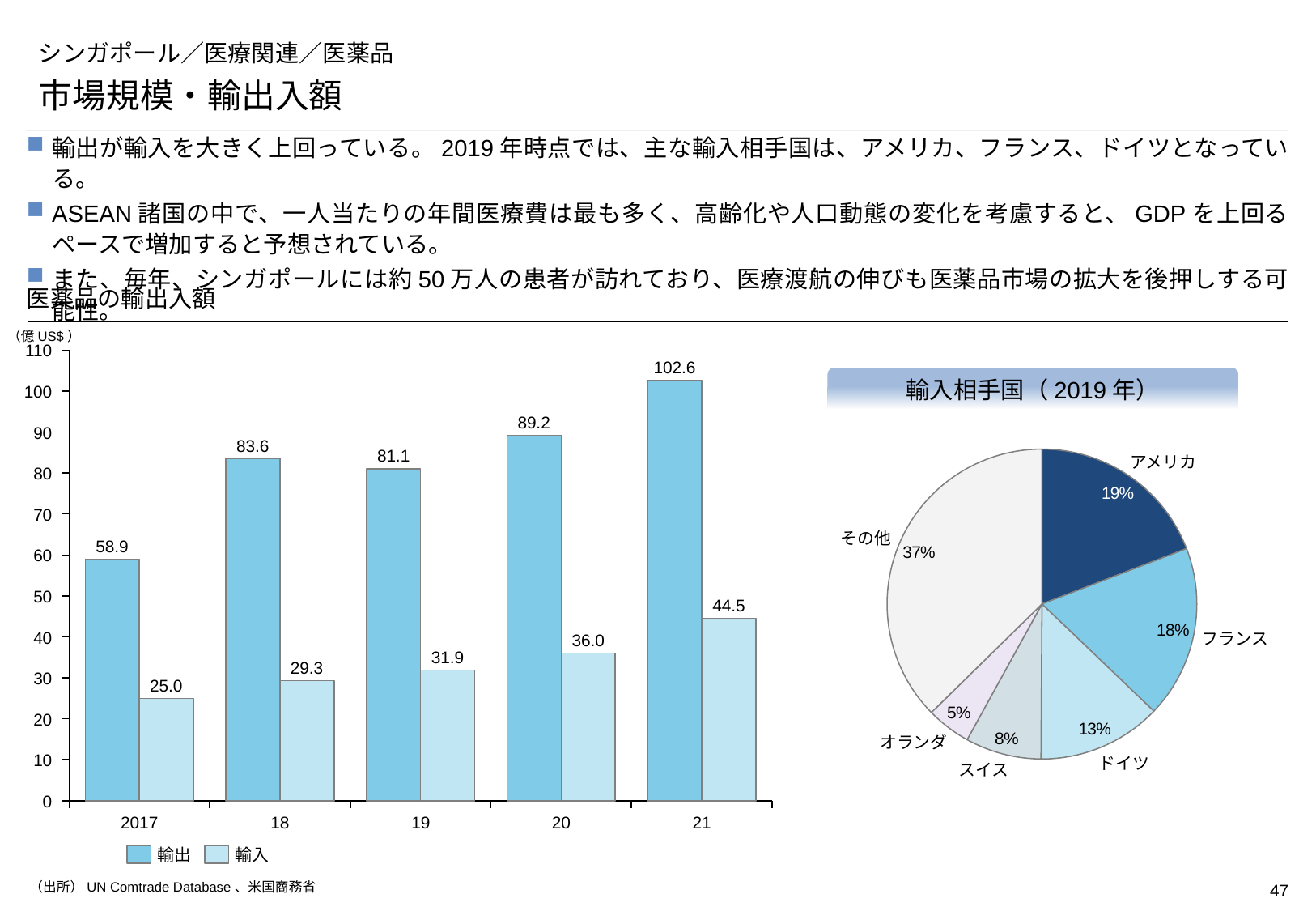

# シンガポール／医療関連／医薬品
市場規模・輸出入額
輸出が輸入を大きく上回っている。2019年時点では、主な輸入相手国は、アメリカ、フランス、ドイツとなっている。
ASEAN諸国の中で、一人当たりの年間医療費は最も多く、高齢化や人口動態の変化を考慮すると、GDPを上回るペースで増加すると予想されている。
また、毎年、シンガポールには約50万人の患者が訪れており、医療渡航の伸びも医薬品市場の拡大を後押しする可能性。
医薬品の輸出入額
（億US$）

### Chart

| Category |  |  |
|---|---|---|
110
102.6
輸入相手国（2019年）
100
89.2
90
83.6

### Chart

| Category |  |
|---|---|
81.1
アメリカ
80
70
その他
58.9
60
50
44.5
40
フランス
36.0
31.9
29.3
30
25.0
20
オランダ
10
ドイツ
スイス
0
2017
18
19
20
21
輸出
輸入

（出所）UN Comtrade Database、米国商務省